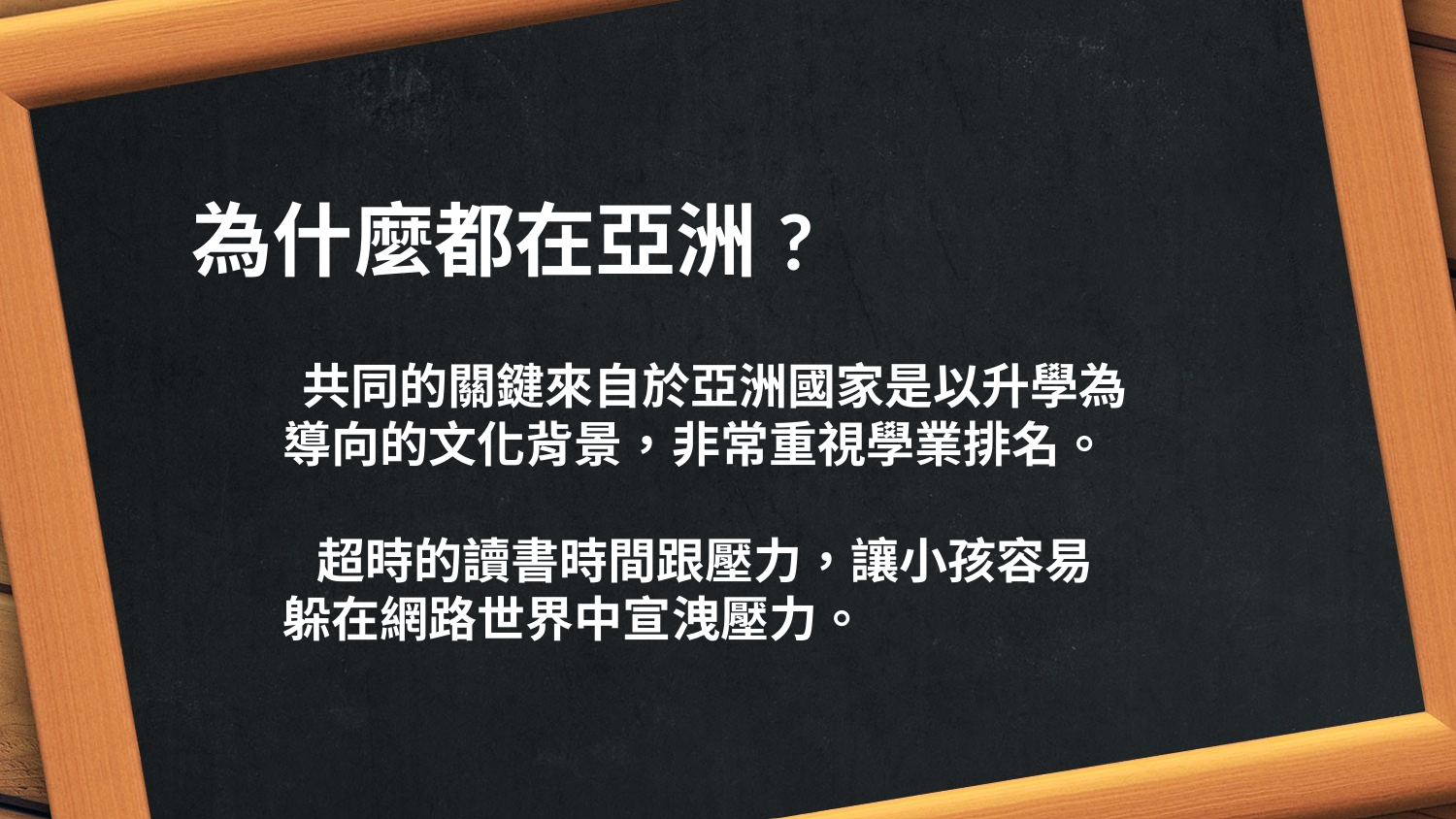

為什麼都在亞洲?
 共同的關鍵來自於亞洲國家是以升學為導向的文化背景，非常重視學業排名。

  超時的讀書時間跟壓力，讓小孩容易躲在網路世界中宣洩壓力。